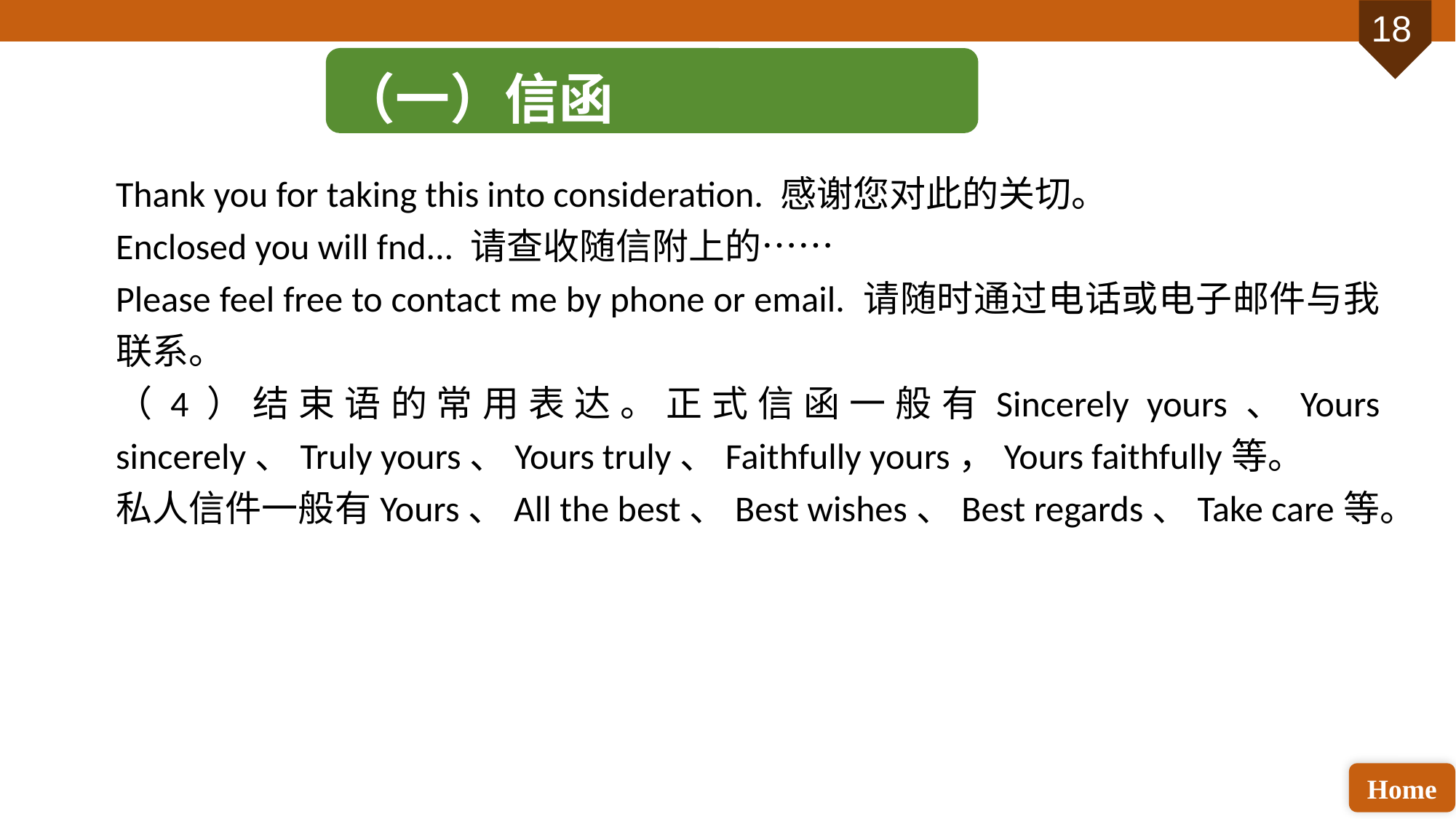

（一）信函
Thank you for taking this into consideration. 感谢您对此的关切。
Enclosed you will fnd... 请查收随信附上的……
Please feel free to contact me by phone or email. 请随时通过电话或电子邮件与我联系。
（4）结束语的常用表达。正式信函一般有Sincerely yours、Yours sincerely、Truly yours、Yours truly、Faithfully yours，Yours faithfully等。
私人信件一般有Yours、All the best、Best wishes、Best regards、Take care等。